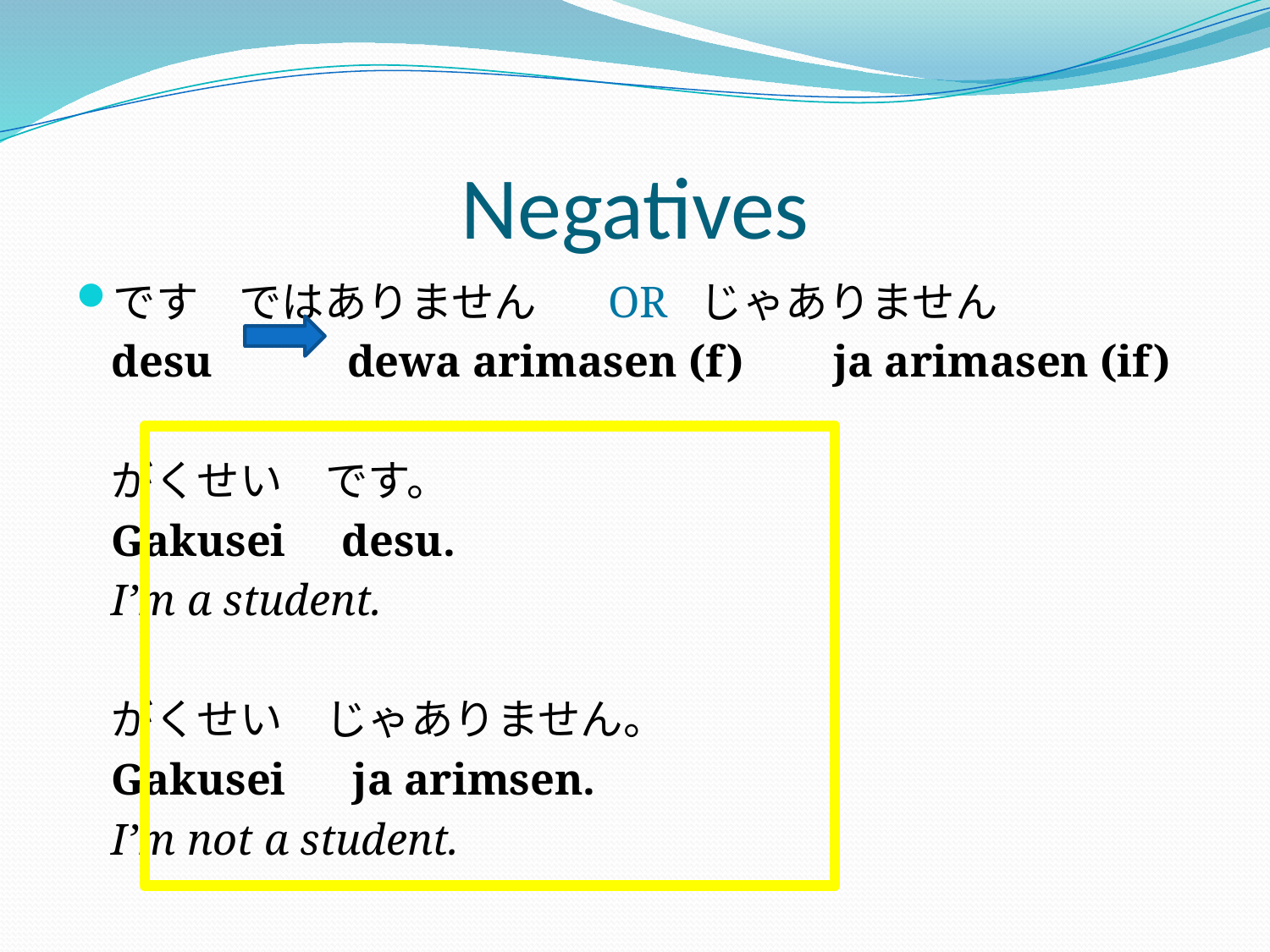

# Negatives
です	 ではありません　  OR  じゃありません
	desu            dewa arimasen (f)        ja arimasen (if)

		がくせい　です。
		Gakusei     desu.
		I’m a student.

		がくせい　じゃありません。
		Gakusei      ja arimsen.
		I’m not a student.